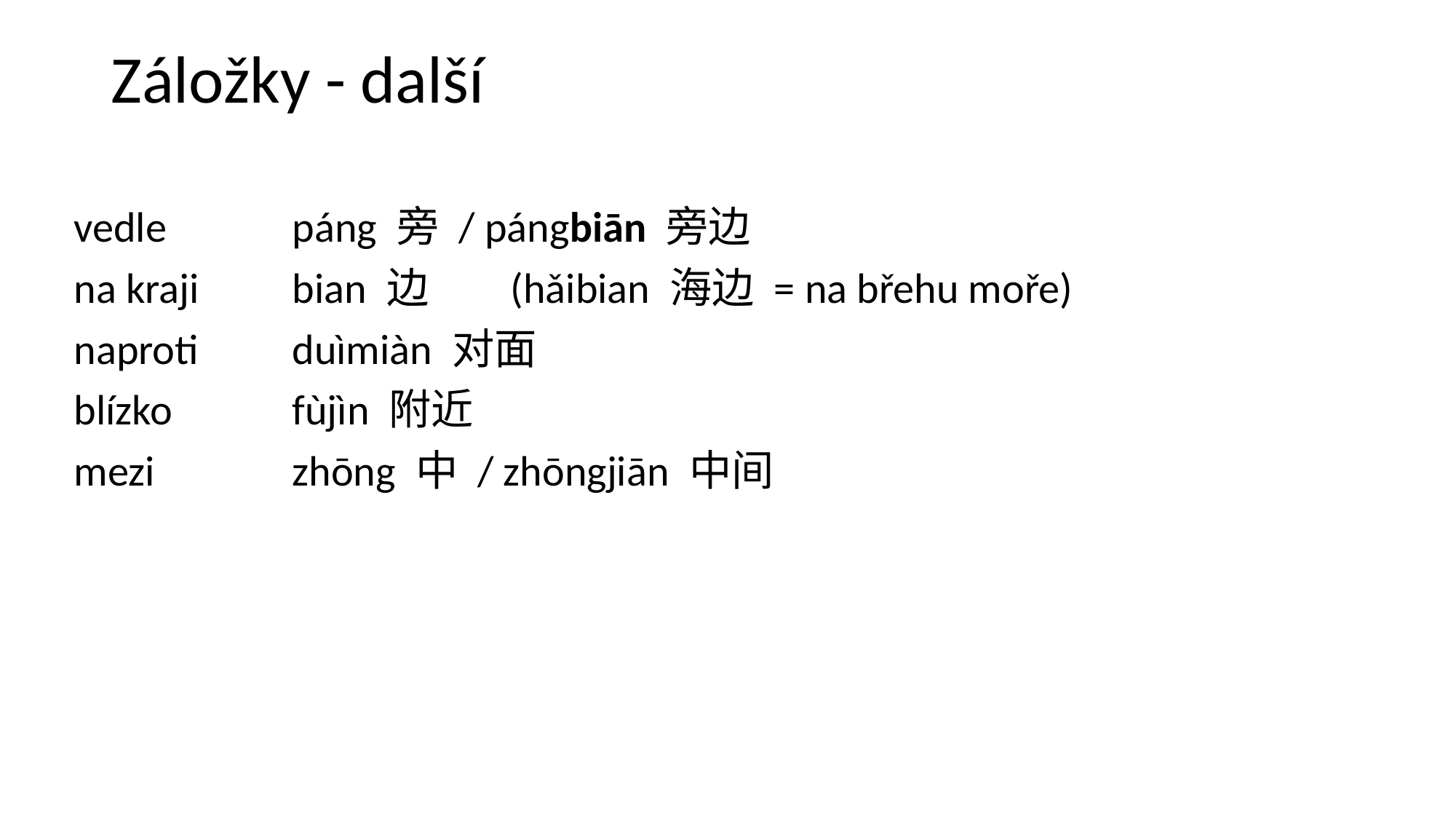

# Záložky - další

vedle 		páng 旁 / pángbiān 旁边
na kraji	bian 边	(hǎibian 海边 = na břehu moře)
naproti	duìmiàn 对面
blízko		fùjìn 附近
mezi		zhōng 中 / zhōngjiān 中间